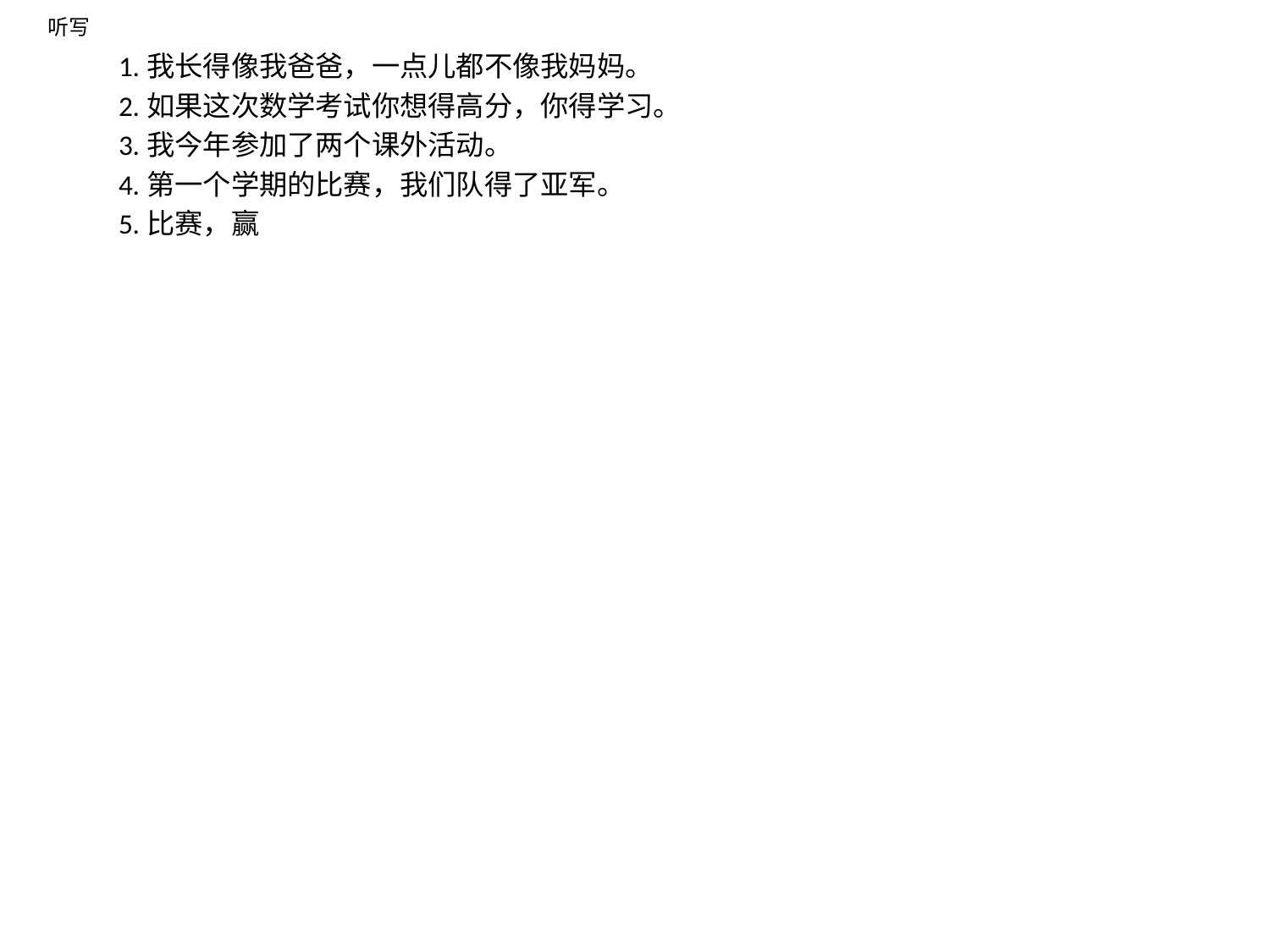

# 听写
1.我长得像我爸爸，一点儿都不像我妈妈。
2.如果这次数学考试你想得高分，你得学习。
3.我今年参加了两个课外活动。
4.第一个学期的比赛，我们队得了亚军。
5.比赛，赢